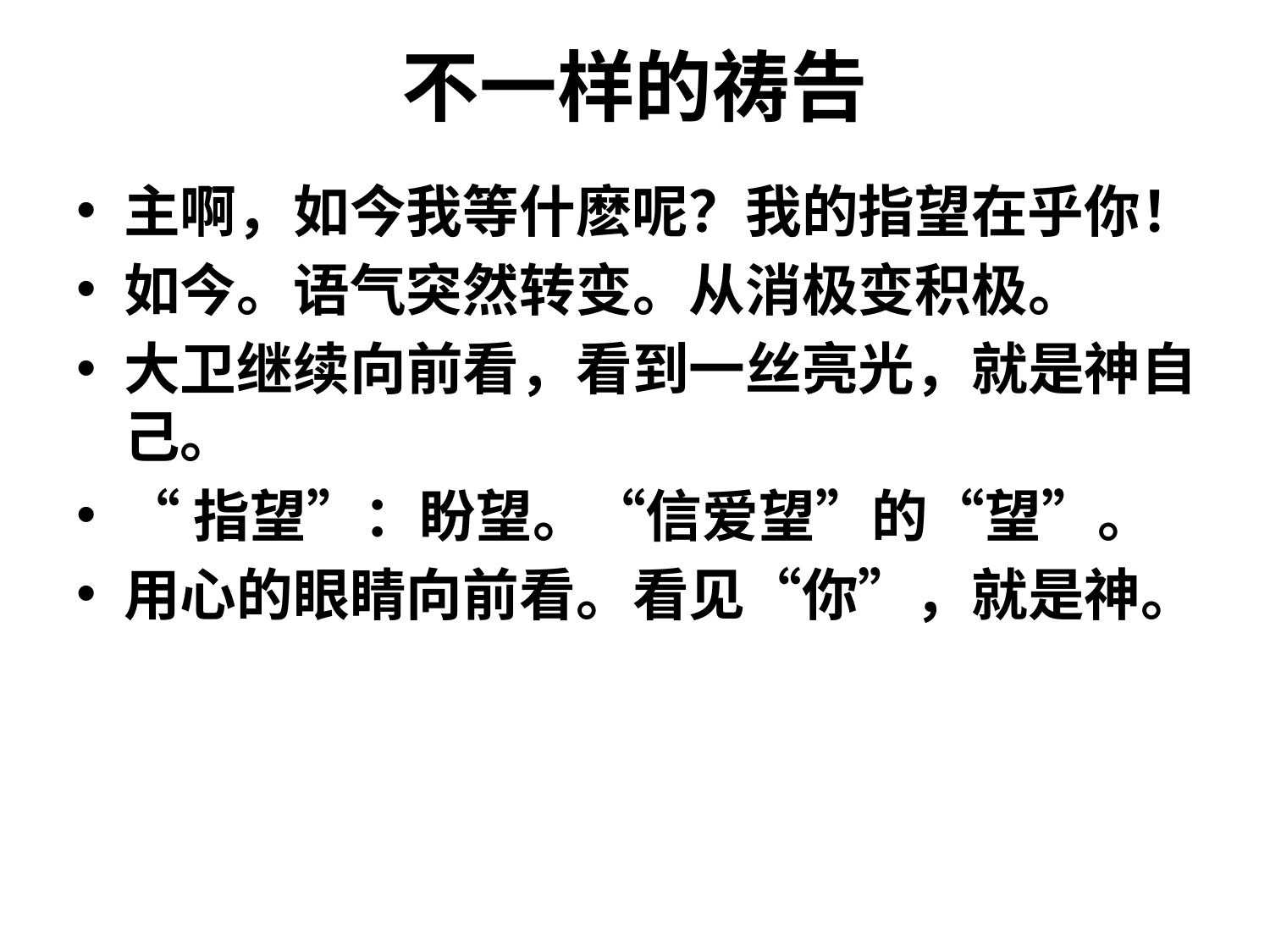

# 不一样的祷告
主啊，如今我等什麽呢？我的指望在乎你！
如今。语气突然转变。从消极变积极。
大卫继续向前看，看到一丝亮光，就是神自己。
“指望”：盼望。“信爱望”的“望”。
用心的眼睛向前看。看见“你”，就是神。